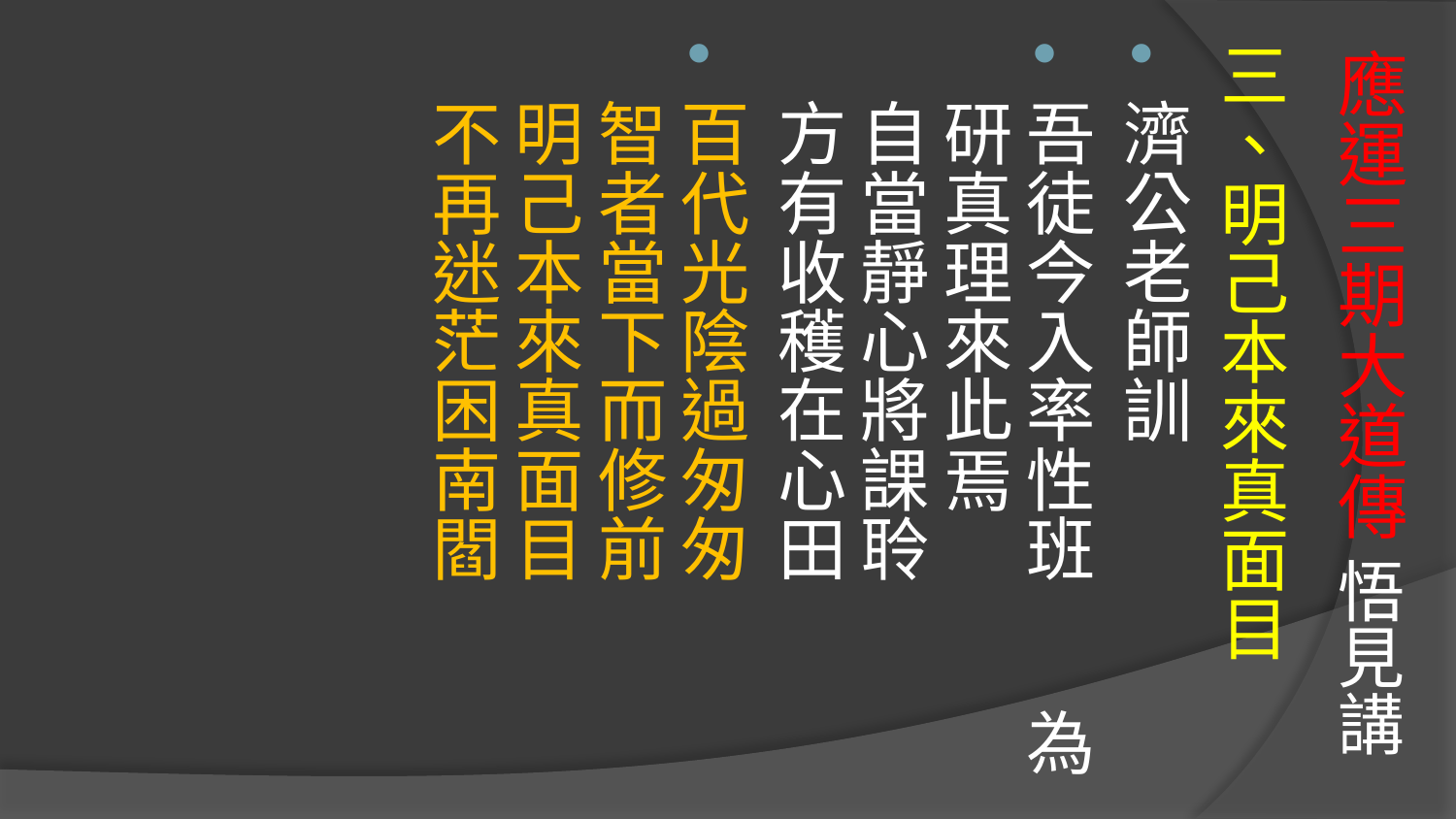

# 應運三期大道傳 悟見講
三、明己本來真面目
濟公老師訓
吾徒今入率性班        為研真理來此焉
自當靜心將課聆             方有收穫在心田
百代光陰過匆匆              智者當下而修前
明己本來真面目           不再迷茫困南閻